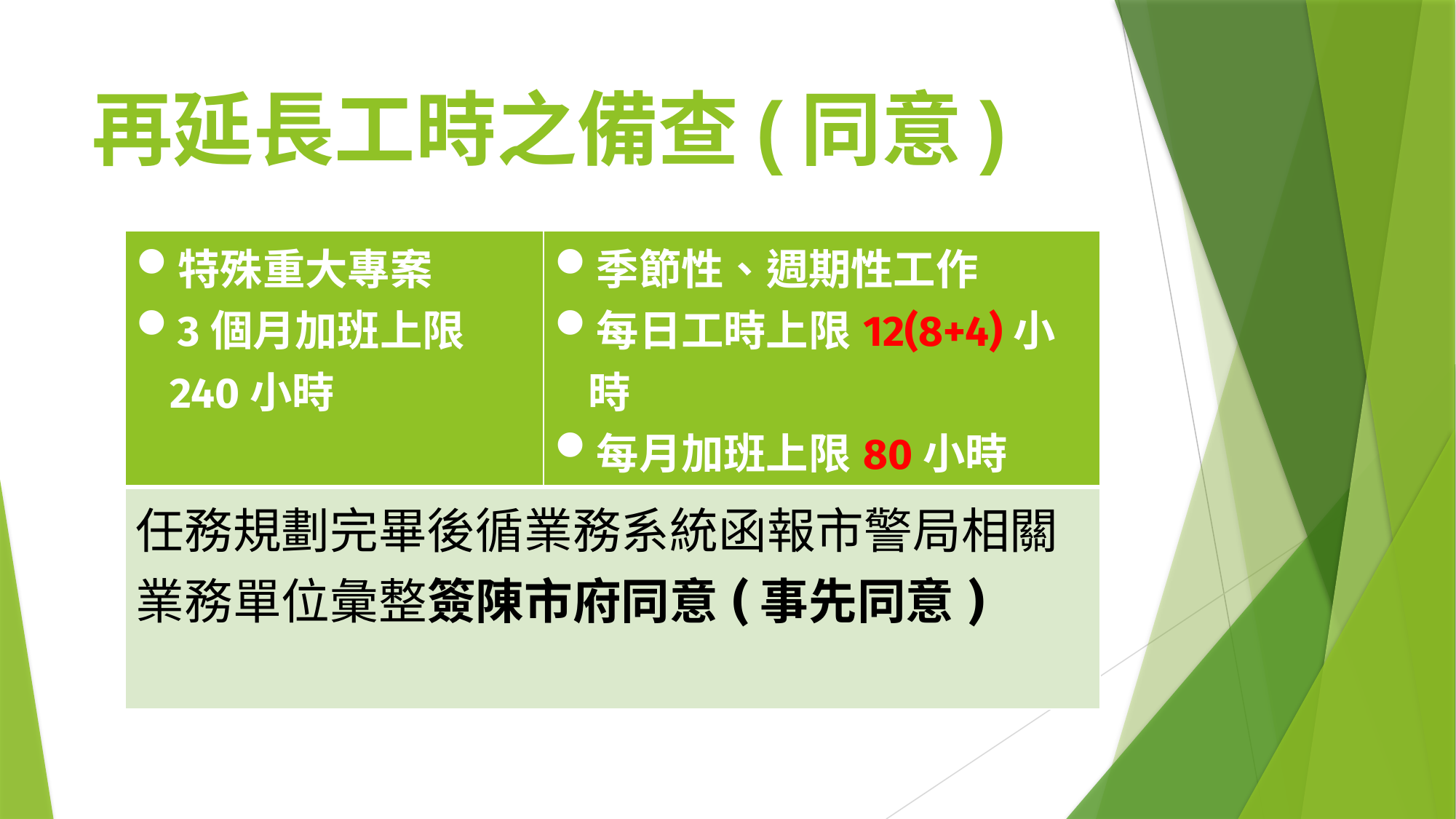

# 再延長工時之備查(同意)
| 特殊重大專案 3個月加班上限240小時 | 季節性、週期性工作 每日工時上限12(8+4)小時 每月加班上限80小時 |
| --- | --- |
| 任務規劃完畢後循業務系統函報市警局相關業務單位彙整簽陳市府同意(事先同意) |  |